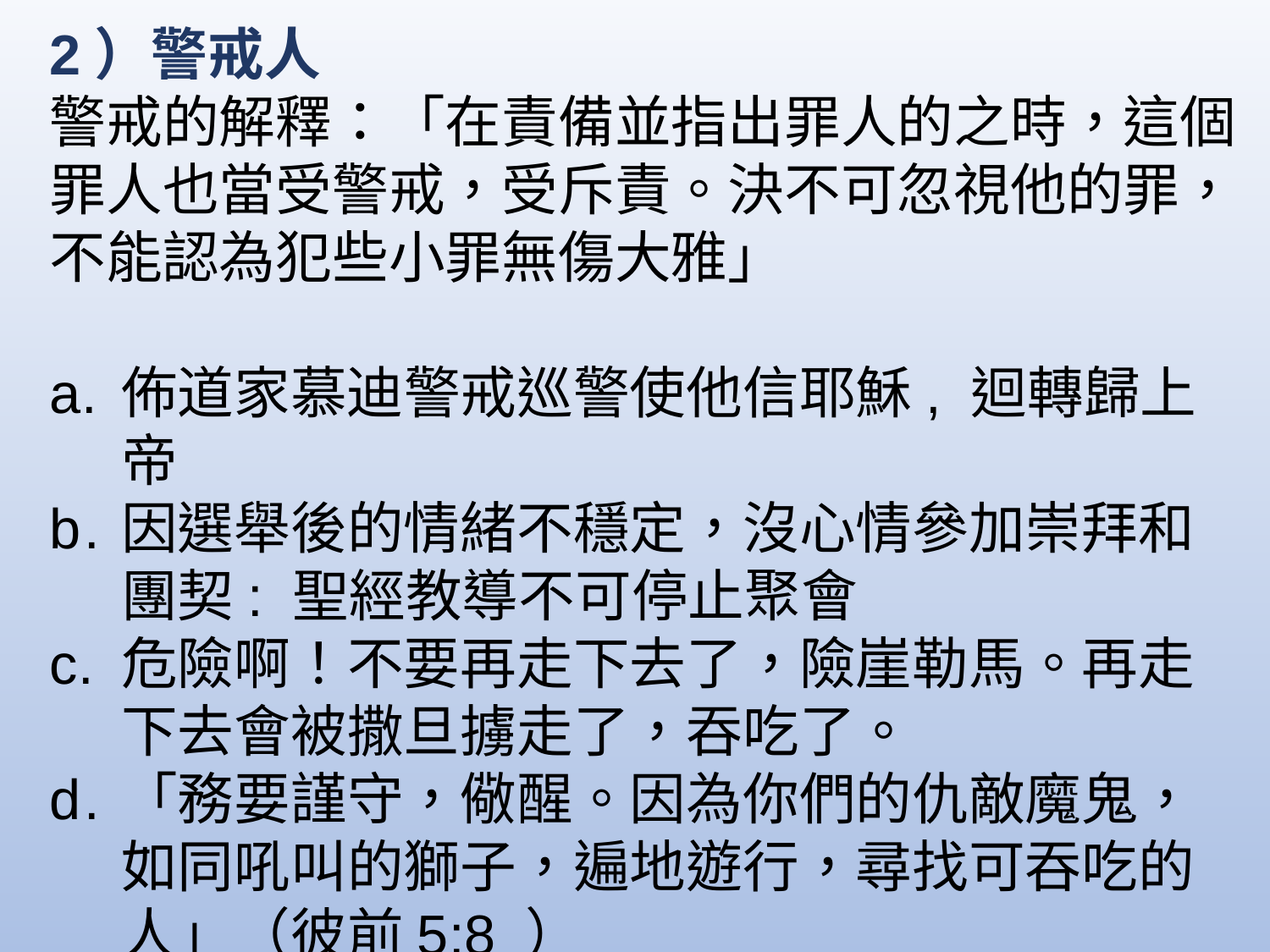

2）警戒人
警戒的解釋：「在責備並指出罪人的之時，這個罪人也當受警戒，受斥責。決不可忽視他的罪，不能認為犯些小罪無傷大雅」

佈道家慕迪警戒巡警使他信耶穌, 迴轉歸上帝
因選舉後的情緒不穩定，沒心情參加崇拜和團契: 聖經教導不可停止聚會
危險啊！不要再走下去了，險崖勒馬。再走下去會被撒旦擄走了，吞吃了。
「務要謹守，儆醒。因為你們的仇敵魔鬼，如同吼叫的獅子，遍地遊行，尋找可吞吃的人」（彼前5:8 ）